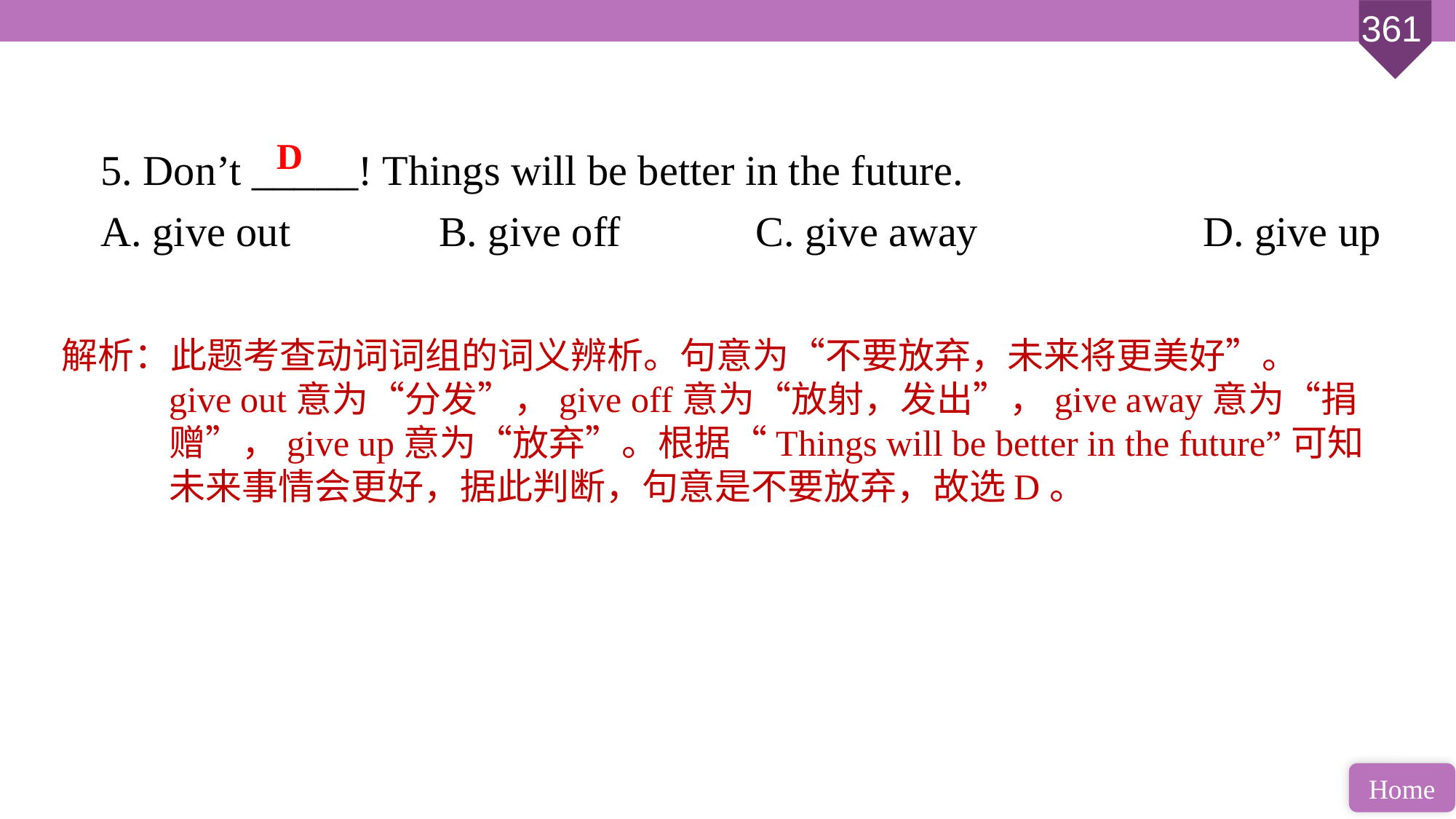

5. Don’t _____! Things will be better in the future.
A. give out		 B. give off 		C. give away		 D. give up
D
解析：此题考查动词词组的词义辨析。句意为“不要放弃，未来将更美好”。 give out意为“分发”，give off意为“放射，发出”，give away意为“捐赠”，give up意为“放弃”。根据“Things will be better in the future”可知未来事情会更好，据此判断，句意是不要放弃，故选D。